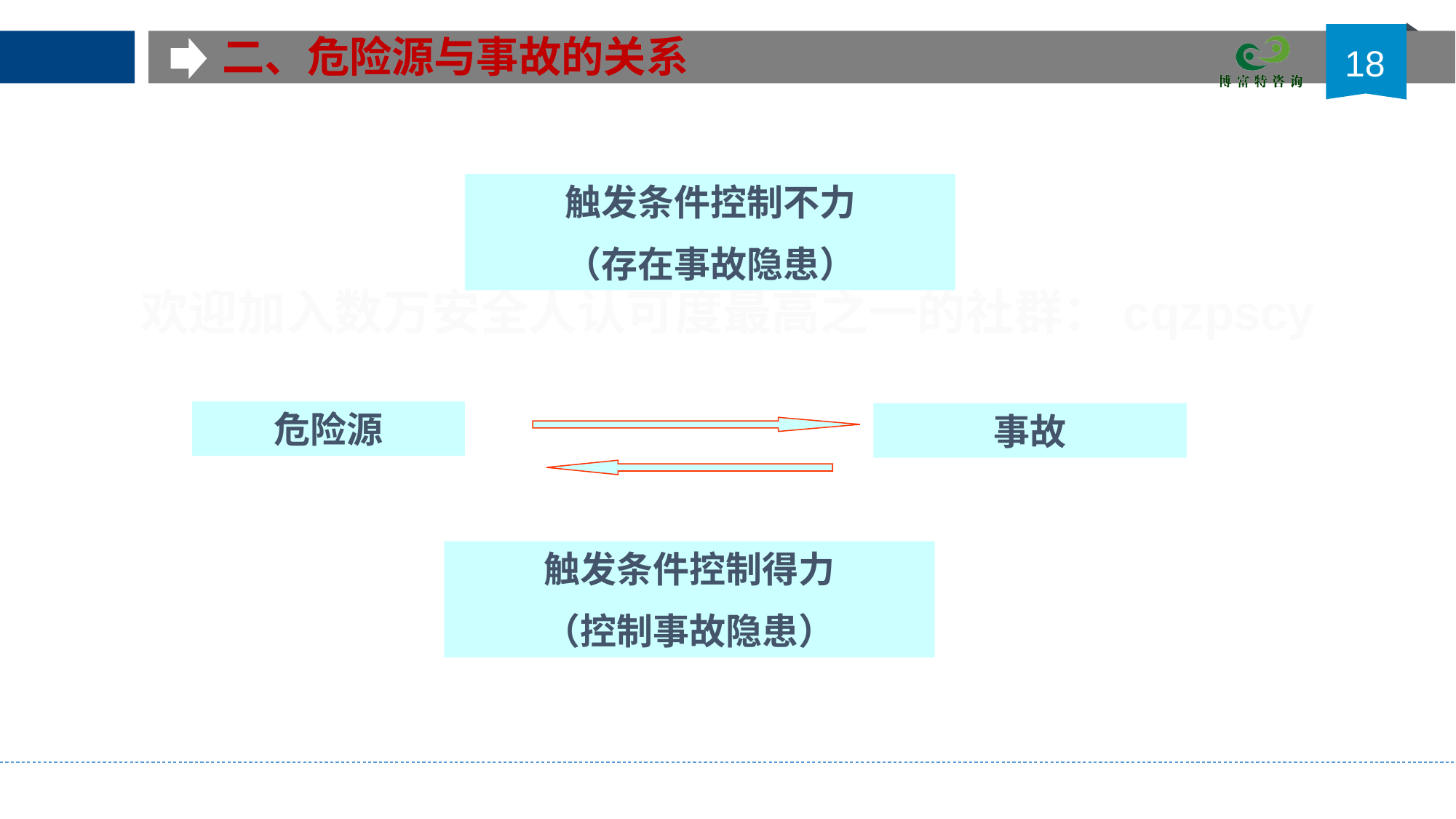

二、危险源与事故的关系
18
触发条件控制不力
（存在事故隐患）
危险源
事故

触发条件控制得力
（控制事故隐患）